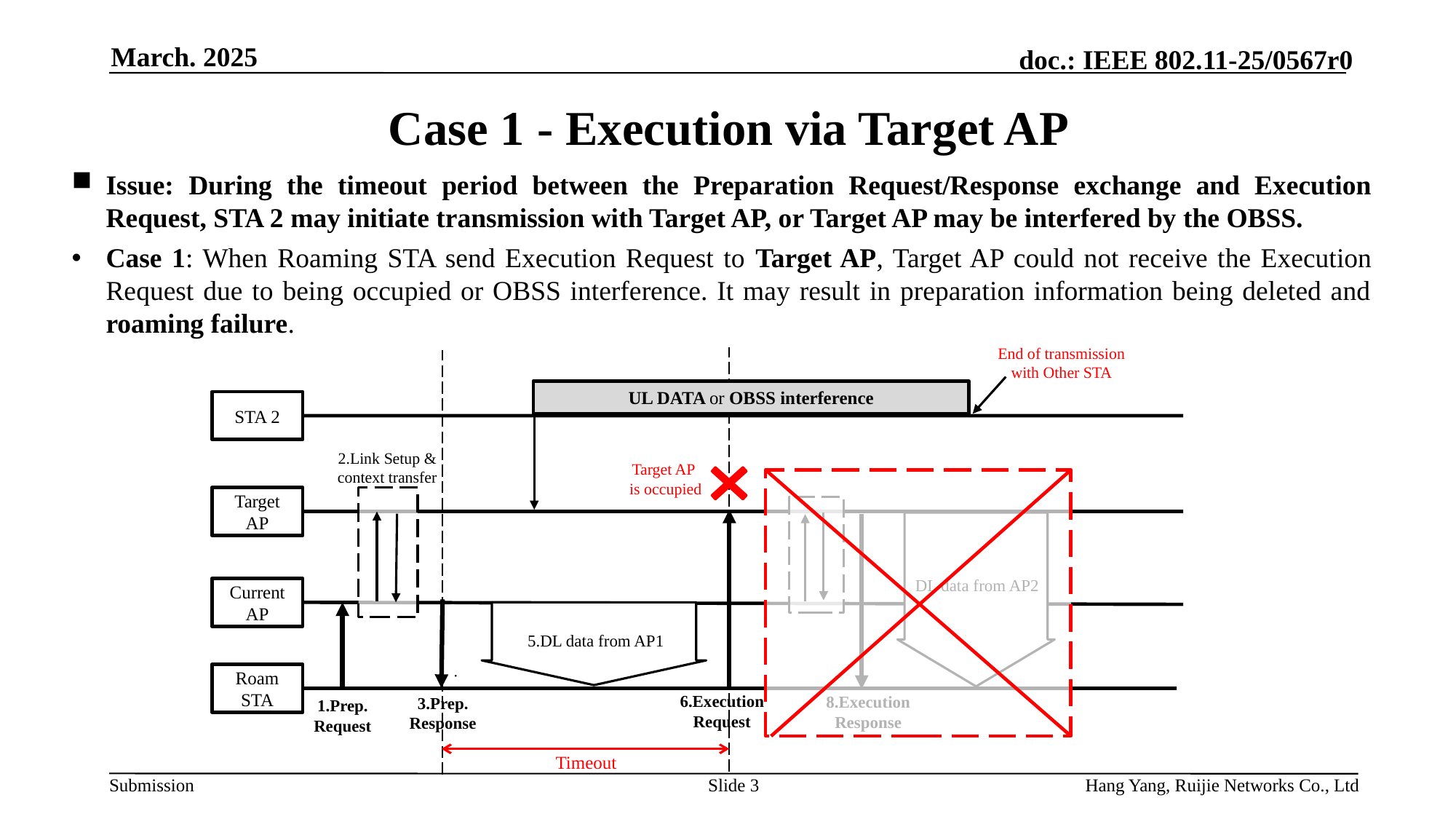

March. 2025
# Case 1 - Execution via Target AP
Issue: During the timeout period between the Preparation Request/Response exchange and Execution Request, STA 2 may initiate transmission with Target AP, or Target AP may be interfered by the OBSS.
Case 1: When Roaming STA send Execution Request to Target AP, Target AP could not receive the Execution Request due to being occupied or OBSS interference. It may result in preparation information being deleted and roaming failure.
End of transmission with Other STA
UL DATA or OBSS interference
STA 2
2.Link Setup &
context transfer
Target AP
 is occupied

Target AP

DL data from AP2
Current AP
4.Link Setup
 Response
5.DL data from AP1
Roam
STA
6.Execution Request
8.Execution Response
3.Prep. Response
1.Prep. Request
Timeout
链路设置完成
Slide 3
Hang Yang, Ruijie Networks Co., Ltd